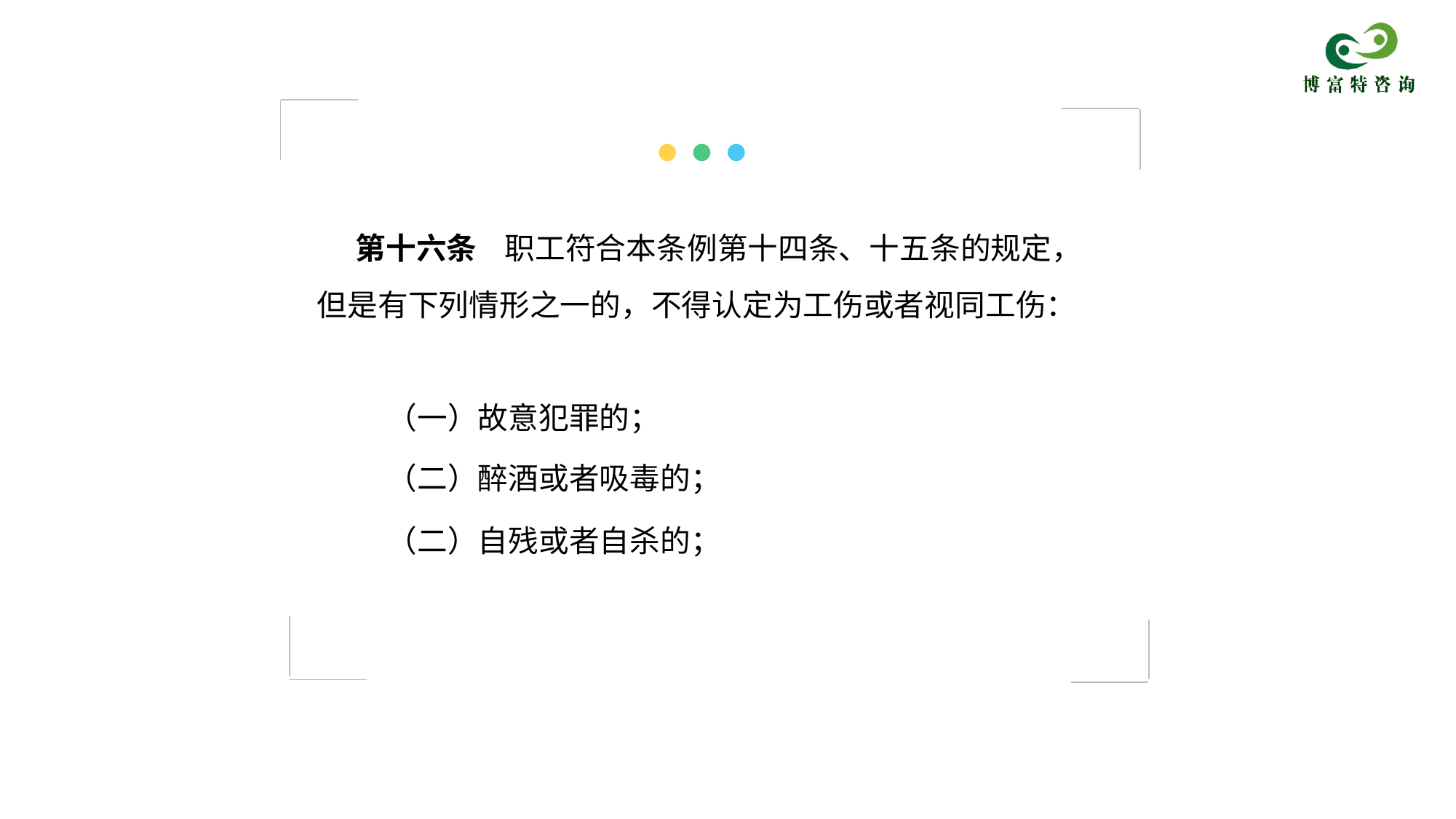

第十六条    职工符合本条例第十四条、十五条的规定，但是有下列情形之一的，不得认定为工伤或者视同工伤：
        （一）故意犯罪的；
        （二）醉酒或者吸毒的；
        （二）自残或者自杀的；